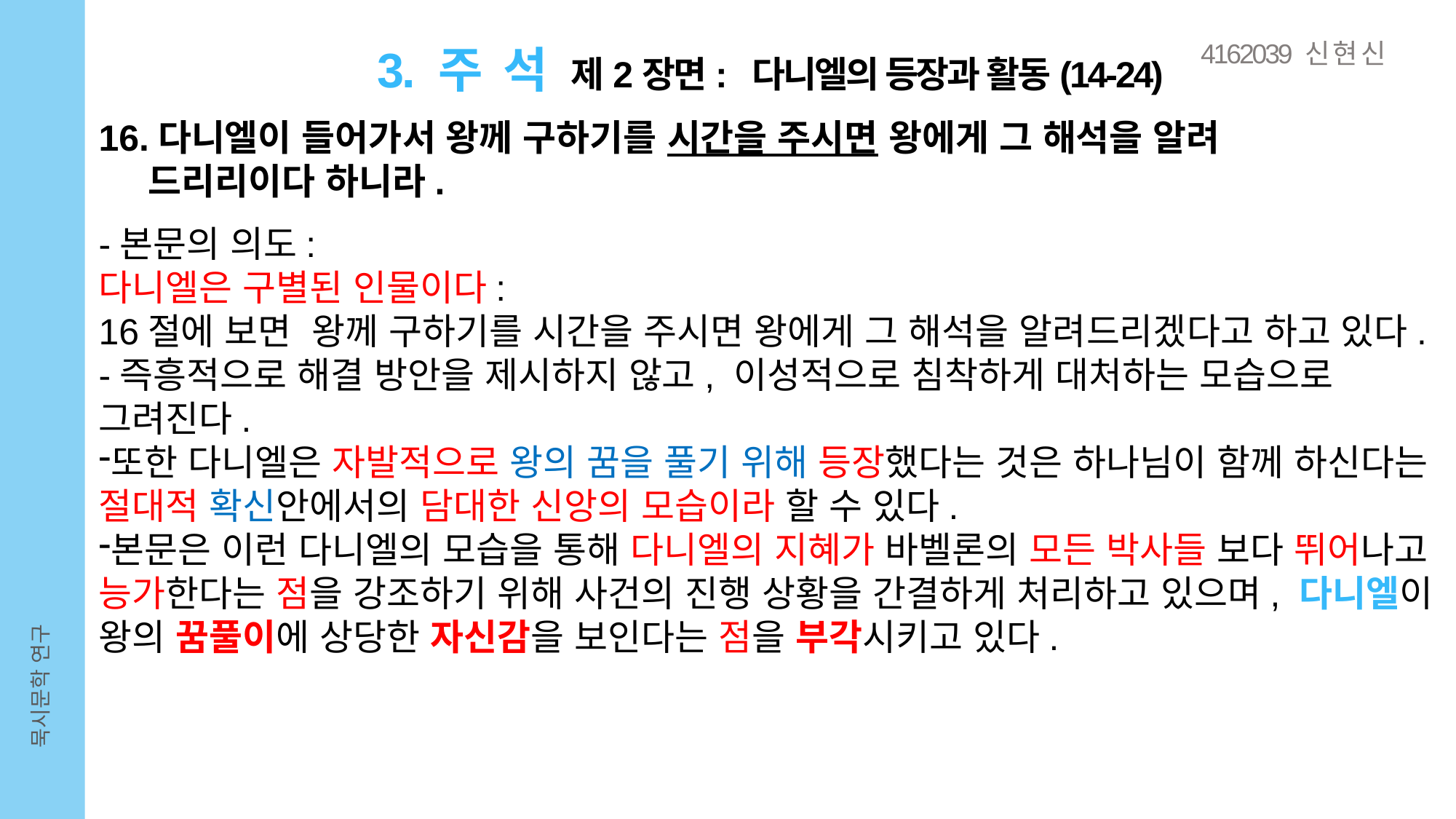

4162039 신 현 신
3. 주  석  제2장면:  다니엘의 등장과 활동(14-24)
16.다니엘이 들어가서 왕께 구하기를 시간을 주시면 왕에게 그 해석을 알려
    드리리이다 하니라.

-본문의 의도:
다니엘은 구별된 인물이다:
16절에 보면  왕께 구하기를 시간을 주시면 왕에게 그 해석을 알려드리겠다고 하고 있다.
-즉흥적으로 해결 방안을 제시하지 않고, 이성적으로 침착하게 대처하는 모습으로 그려진다.
또한 다니엘은 자발적으로 왕의 꿈을 풀기 위해 등장했다는 것은 하나님이 함께 하신다는 절대적 확신안에서의 담대한 신앙의 모습이라 할 수 있다.
본문은 이런 다니엘의 모습을 통해 다니엘의 지혜가 바벨론의 모든 박사들 보다 뛰어나고 능가한다는 점을 강조하기 위해 사건의 진행 상황을 간결하게 처리하고 있으며, 다니엘이 왕의 꿈풀이에 상당한 자신감을 보인다는 점을 부각시키고 있다.
묵시문학 연구